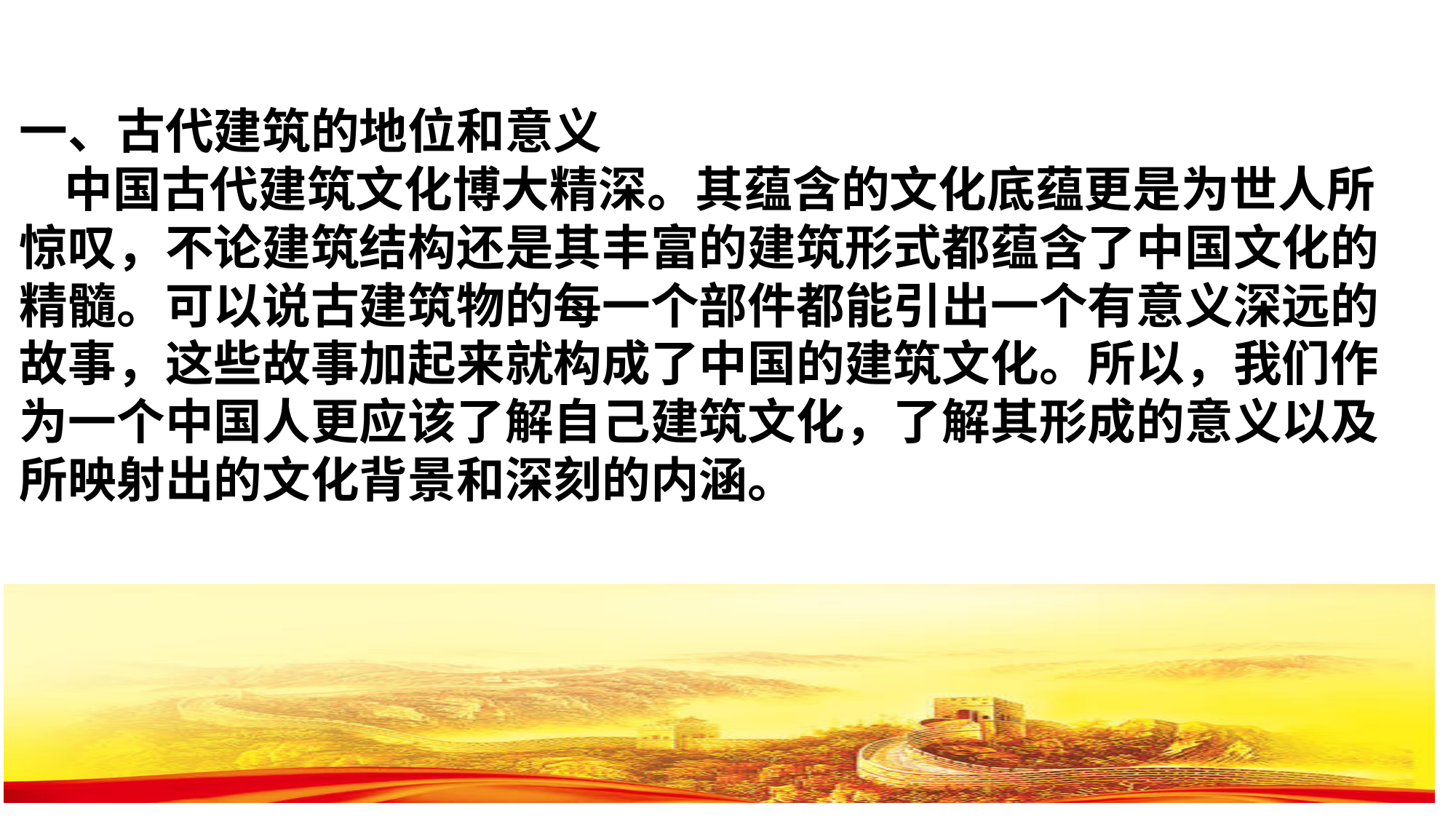

一、古代建筑的地位和意义   中国古代建筑文化博大精深。其蕴含的文化底蕴更是为世人所惊叹，不论建筑结构还是其丰富的建筑形式都蕴含了中国文化的精髓。可以说古建筑物的每一个部件都能引出一个有意义深远的故事，这些故事加起来就构成了中国的建筑文化。所以，我们作为一个中国人更应该了解自己建筑文化，了解其形成的意义以及所映射出的文化背景和深刻的内涵。